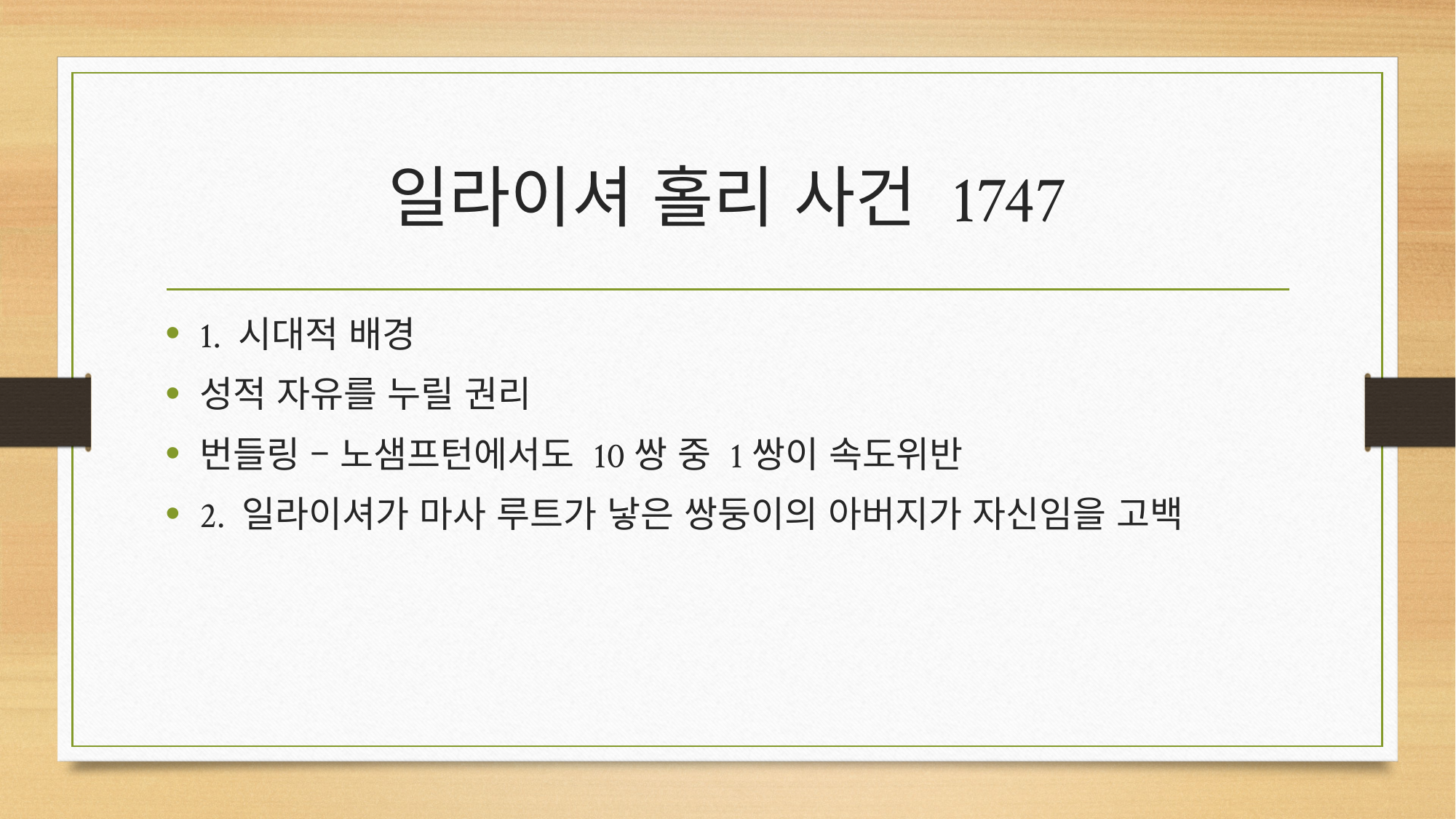

# 일라이셔 홀리 사건 1747
1. 시대적 배경
성적 자유를 누릴 권리
번들링 – 노샘프턴에서도 10쌍 중 1쌍이 속도위반
2. 일라이셔가 마사 루트가 낳은 쌍둥이의 아버지가 자신임을 고백